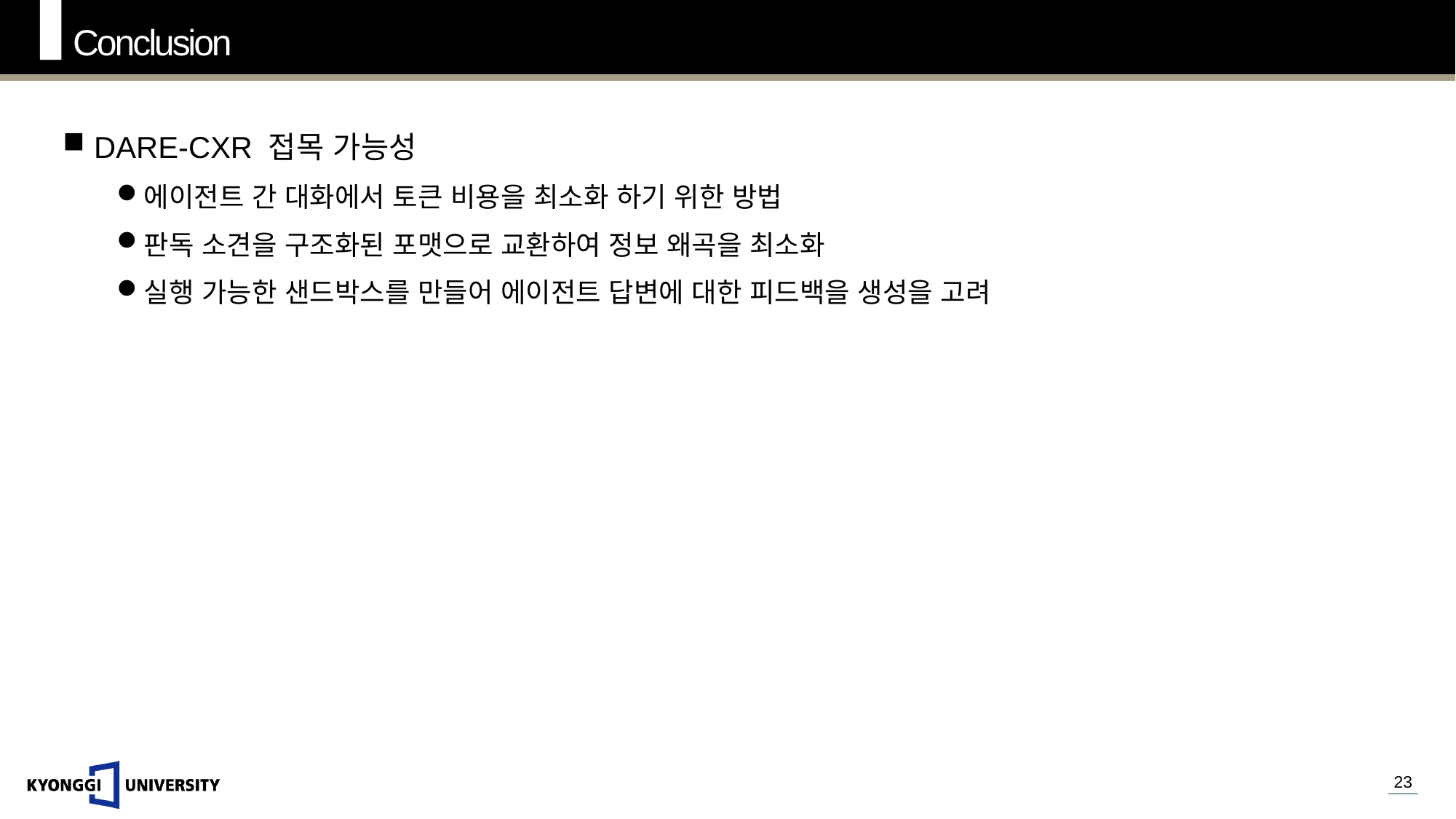

Conclusion
DARE-CXR 접목 가능성
에이전트 간 대화에서 토큰 비용을 최소화 하기 위한 방법
판독 소견을 구조화된 포맷으로 교환하여 정보 왜곡을 최소화
실행 가능한 샌드박스를 만들어 에이전트 답변에 대한 피드백을 생성을 고려